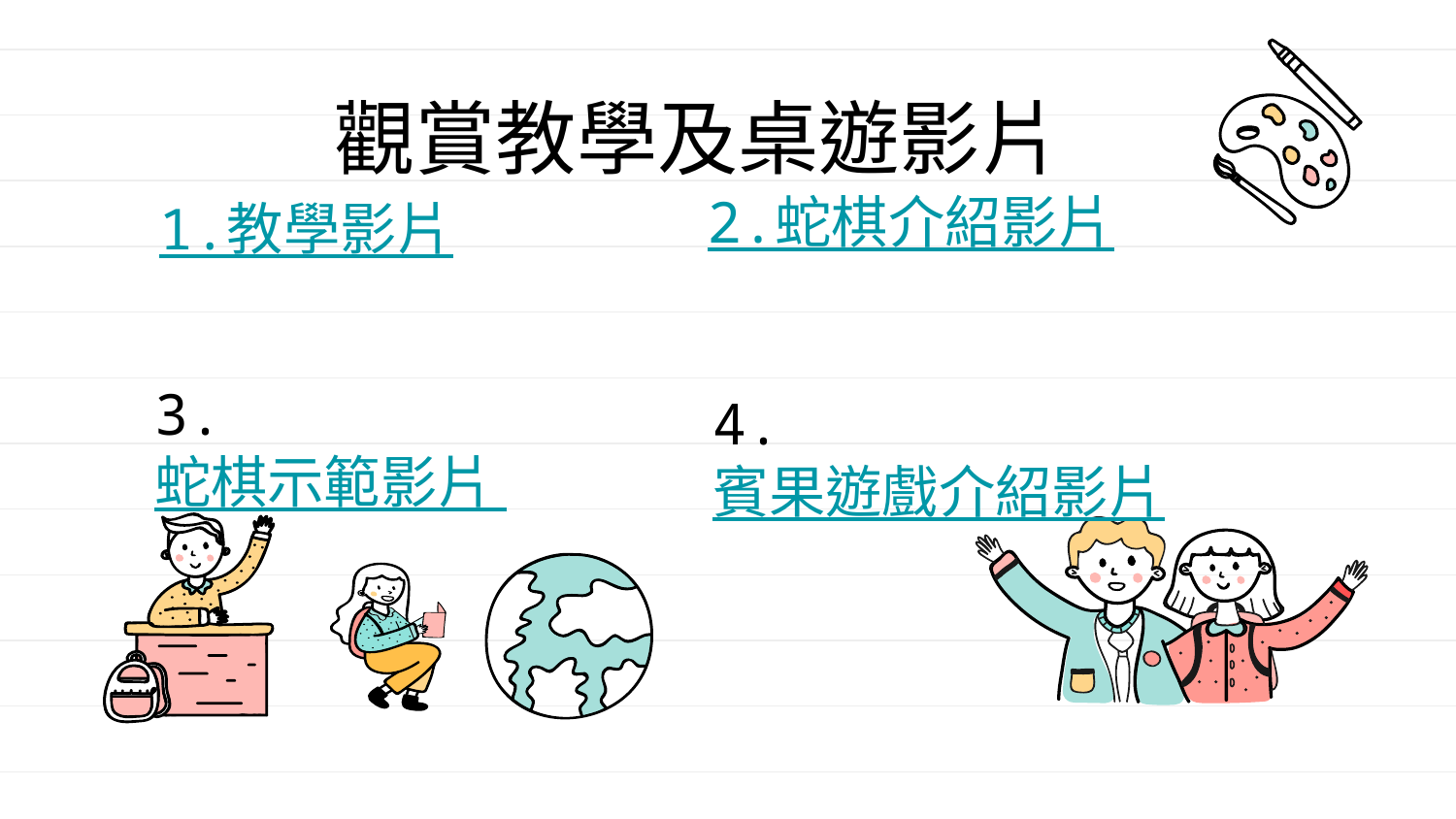

# 觀賞教學及桌遊影片
2.蛇棋介紹影片
1.教學影片

3.蛇棋示範影片
4.賓果遊戲介紹影片